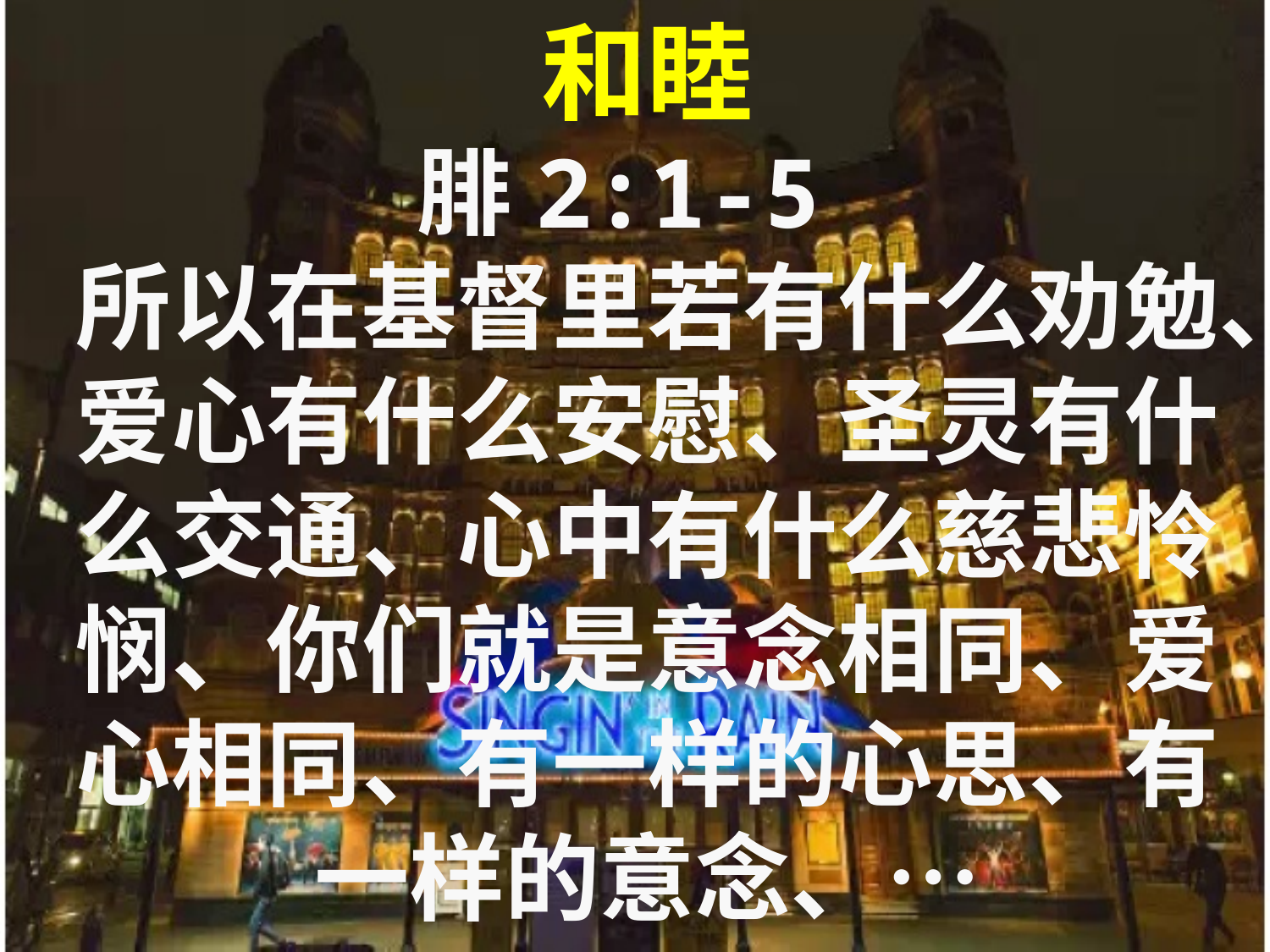

和睦
腓2:1-5
所以在基督里若有什么劝勉、爱心有什么安慰、圣灵有什么交通、心中有什么慈悲怜悯、你们就是意念相同、爱心相同、有一样的心思、有一样的意念、…